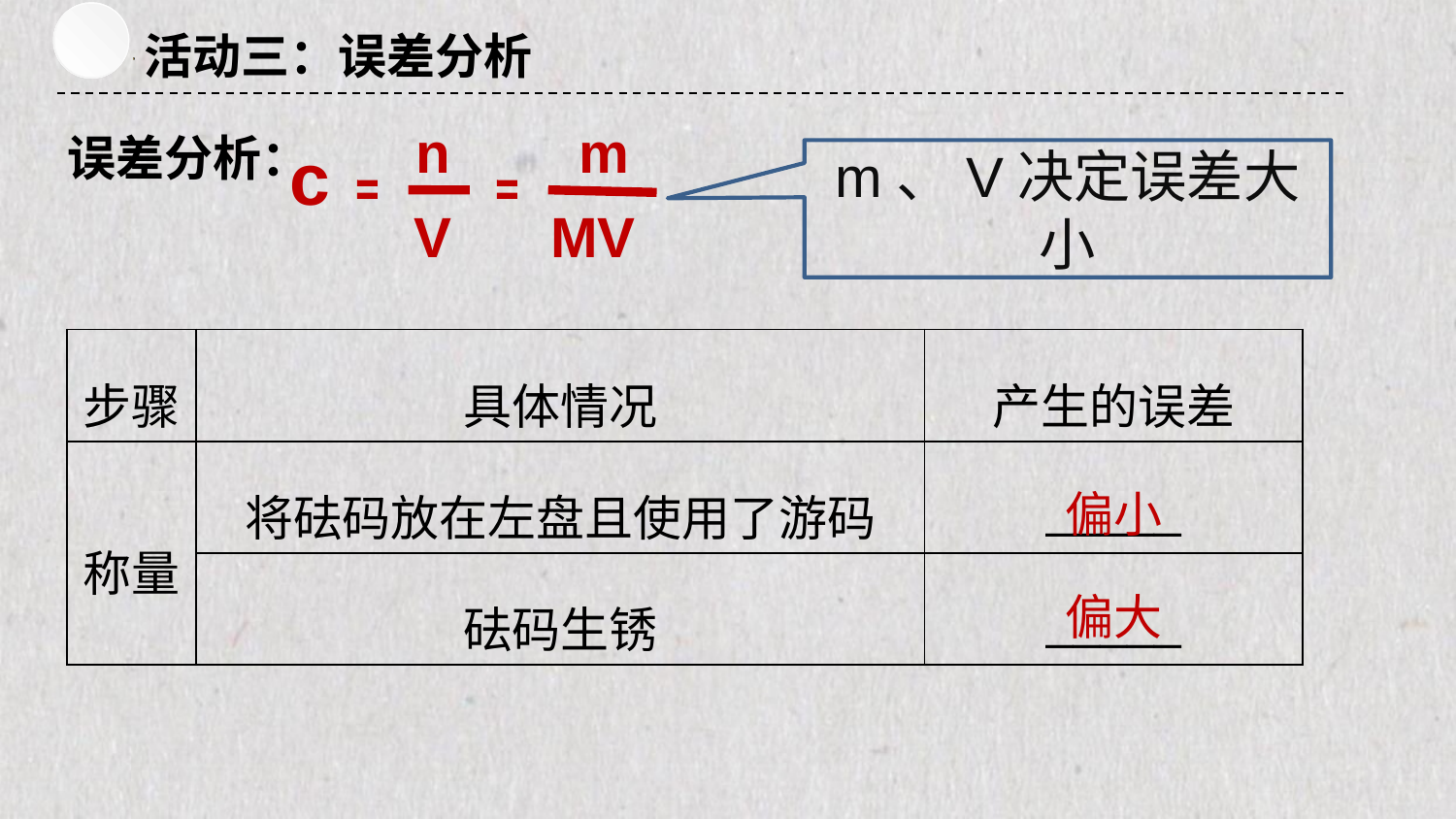

活动三：误差分析
n
c

V

m

MV

误差分析：
m、V决定误差大小
| 步骤 | 具体情况 | 产生的误差 |
| --- | --- | --- |
| 称量 | 将砝码放在左盘且使用了游码 | \_\_\_\_\_ |
|  | 砝码生锈 | \_\_\_\_\_ |
偏小
偏大